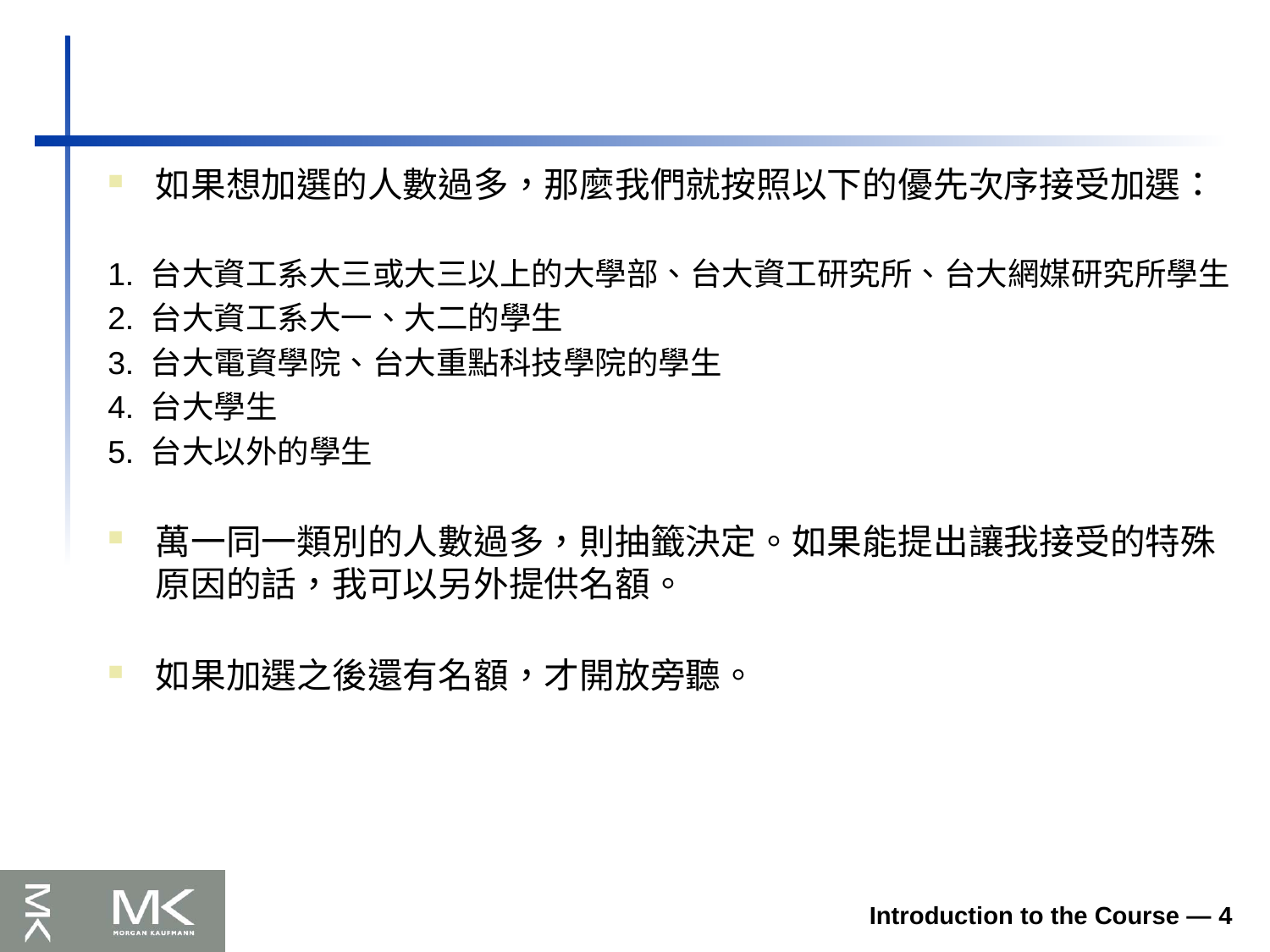

#
如果想加選的人數過多，那麼我們就按照以下的優先次序接受加選：
1. 台大資工系大三或大三以上的大學部、台大資工研究所、台大網媒研究所學生
2. 台大資工系大一、大二的學生
3. 台大電資學院、台大重點科技學院的學生
4. 台大學生
5. 台大以外的學生
萬一同一類別的人數過多，則抽籤決定。如果能提出讓我接受的特殊原因的話，我可以另外提供名額。
如果加選之後還有名額，才開放旁聽。

Introduction to the Course — 4